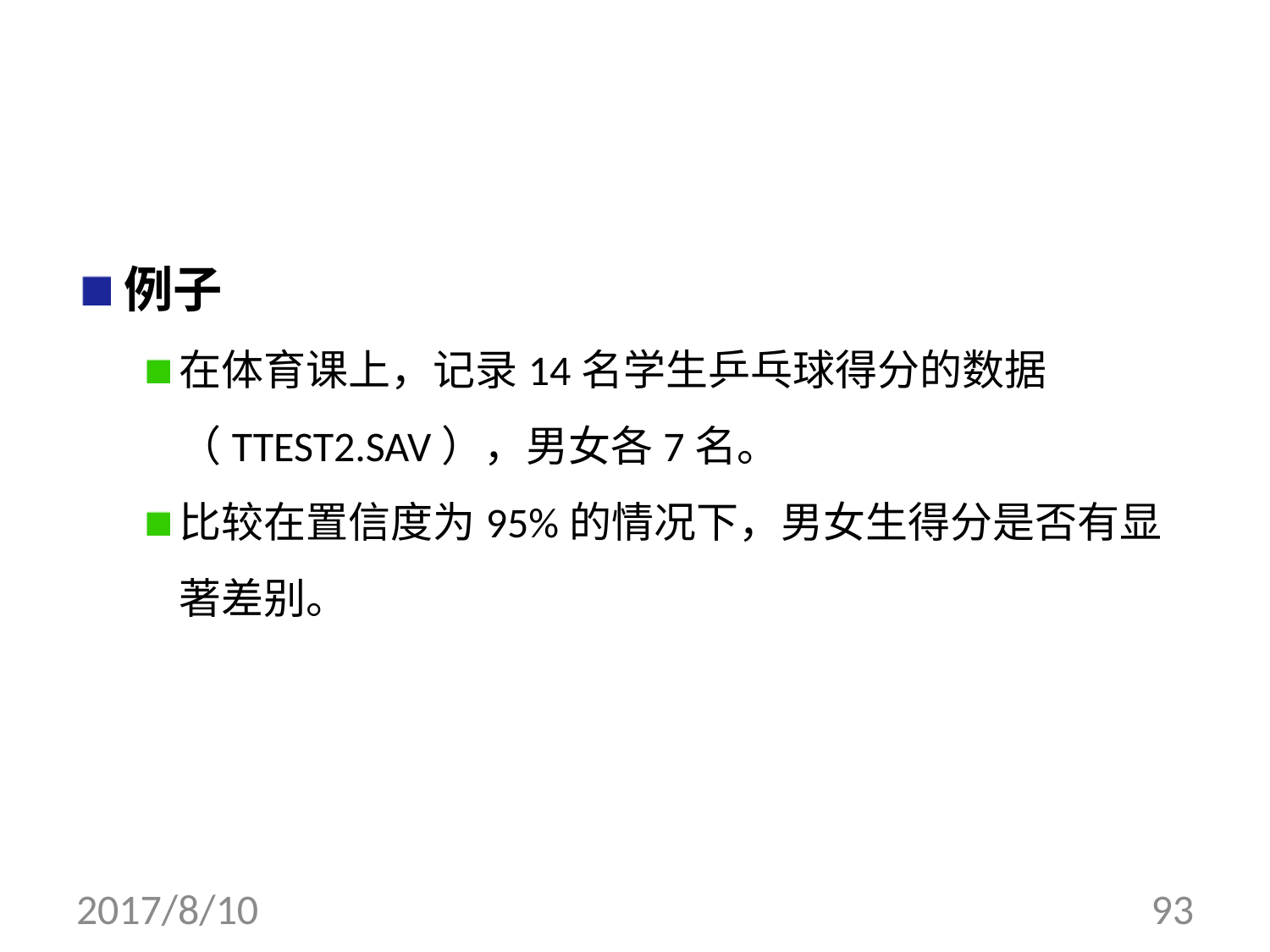

#
例子
在体育课上，记录14名学生乒乓球得分的数据（TTEST2.SAV），男女各7名。
比较在置信度为95%的情况下，男女生得分是否有显著差别。
2017/8/10
93